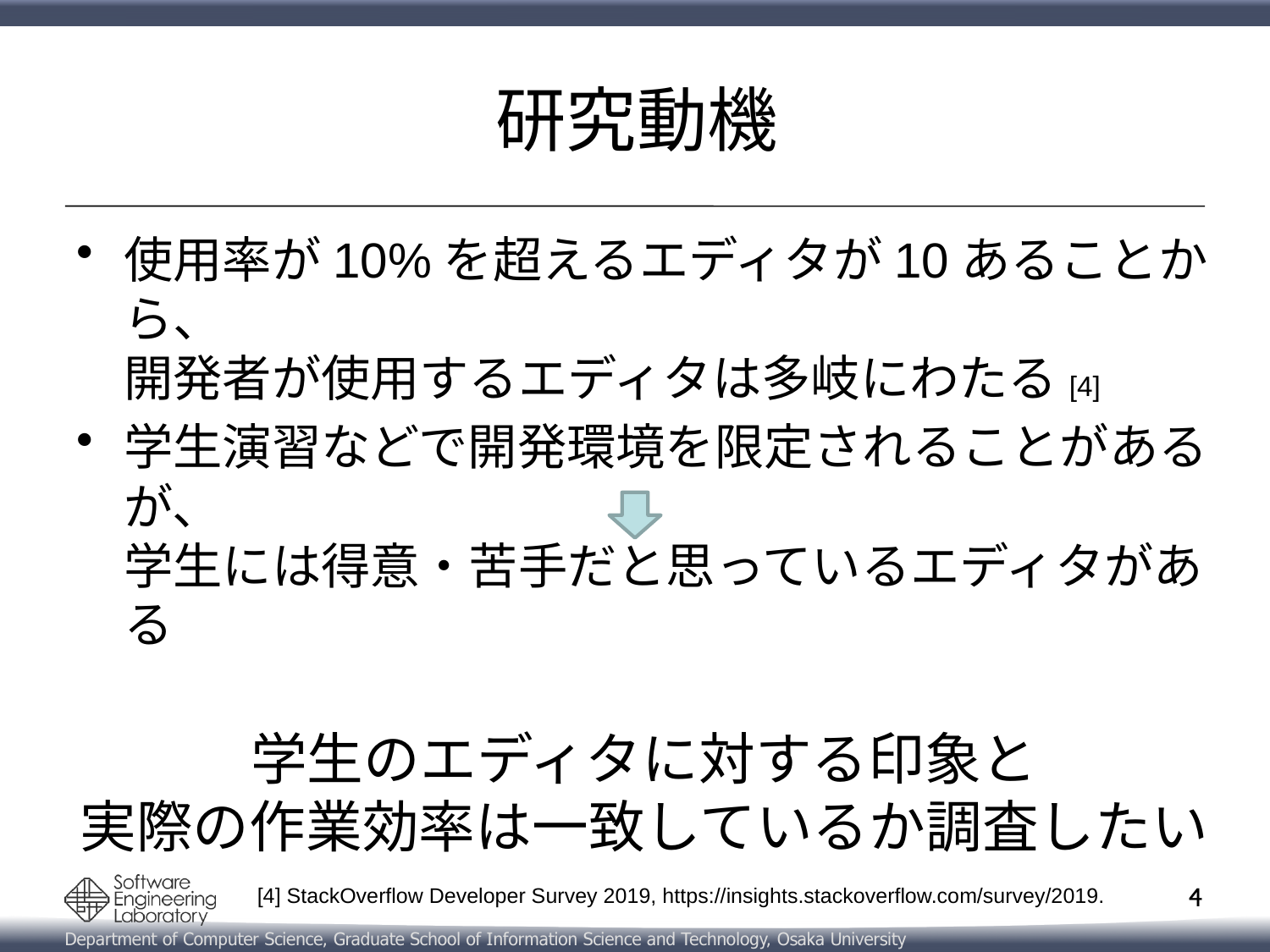

# 研究動機
使用率が10%を超えるエディタが10あることから、
開発者が使用するエディタは多岐にわたる[4]
学生演習などで開発環境を限定されることがあるが、
学生には得意・苦手だと思っているエディタがある
学生のエディタに対する印象と
実際の作業効率は一致しているか調査したい

[4] StackOverflow Developer Survey 2019, https://insights.stackoverflow.com/survey/2019.
4